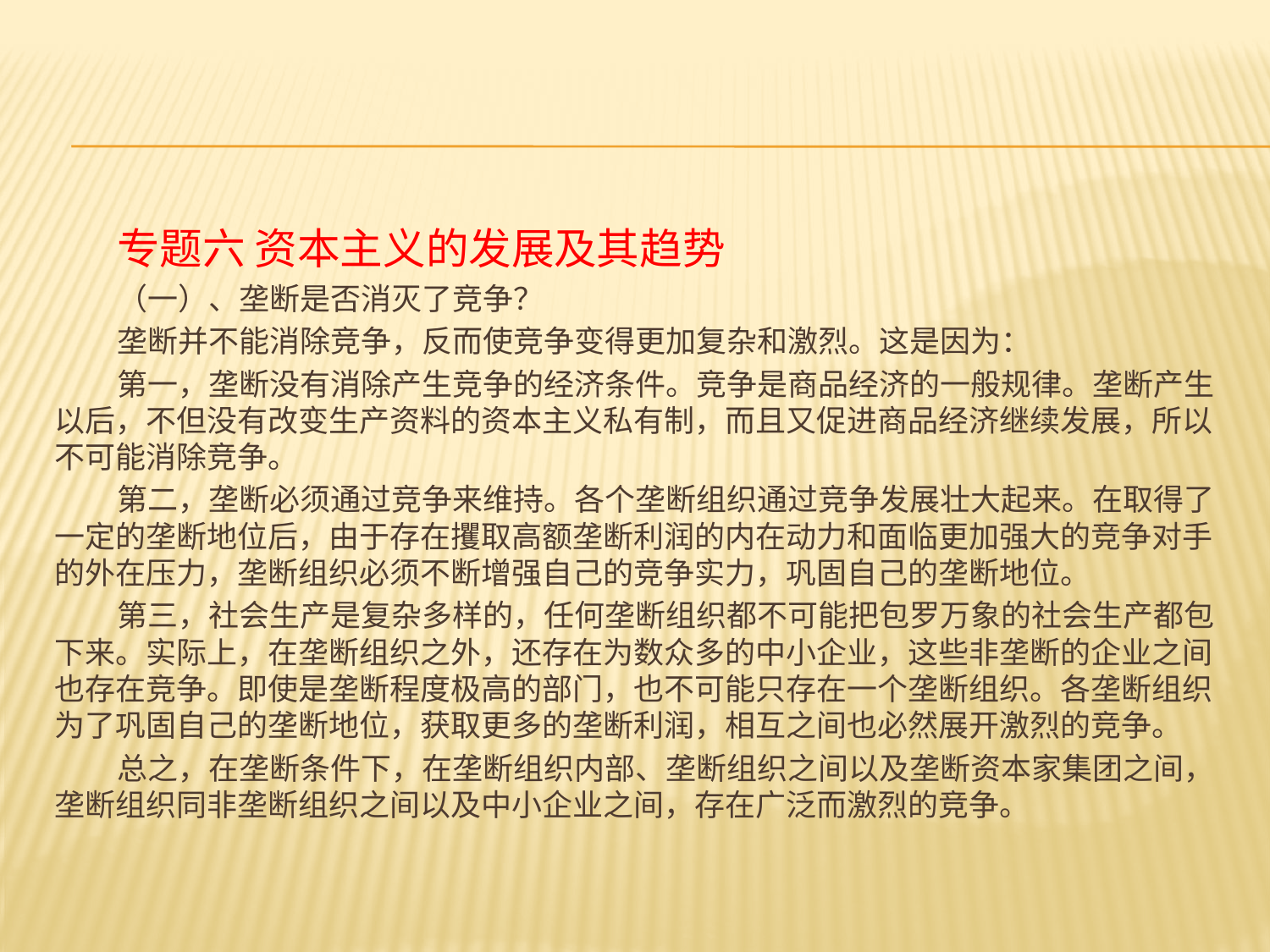

#
专题六 资本主义的发展及其趋势
（一）、垄断是否消灭了竞争？
垄断并不能消除竞争，反而使竞争变得更加复杂和激烈。这是因为：
第一，垄断没有消除产生竞争的经济条件。竞争是商品经济的一般规律。垄断产生以后，不但没有改变生产资料的资本主义私有制，而且又促进商品经济继续发展，所以不可能消除竞争。
第二，垄断必须通过竞争来维持。各个垄断组织通过竞争发展壮大起来。在取得了一定的垄断地位后，由于存在攫取高额垄断利润的内在动力和面临更加强大的竞争对手的外在压力，垄断组织必须不断增强自己的竞争实力，巩固自己的垄断地位。
第三，社会生产是复杂多样的，任何垄断组织都不可能把包罗万象的社会生产都包下来。实际上，在垄断组织之外，还存在为数众多的中小企业，这些非垄断的企业之间也存在竞争。即使是垄断程度极高的部门，也不可能只存在一个垄断组织。各垄断组织为了巩固自己的垄断地位，获取更多的垄断利润，相互之间也必然展开激烈的竞争。
总之，在垄断条件下，在垄断组织内部、垄断组织之间以及垄断资本家集团之间，垄断组织同非垄断组织之间以及中小企业之间，存在广泛而激烈的竞争。